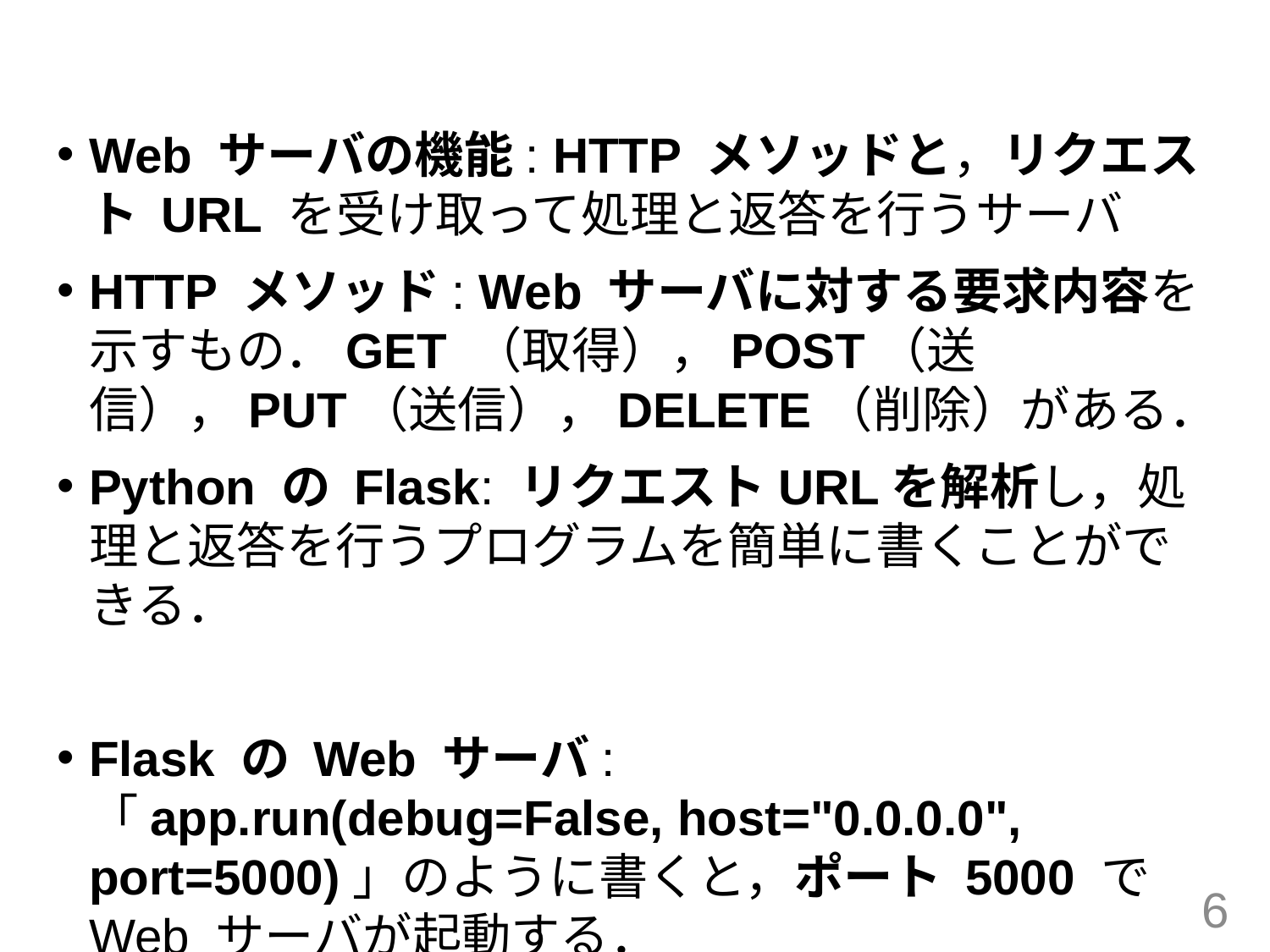

#
Web サーバの機能: HTTP メソッドと，リクエスト URL を受け取って処理と返答を行うサーバ
HTTP メソッド: Web サーバに対する要求内容を示すもの．GET （取得），POST（送信），PUT（送信），DELETE（削除）がある．
Python の Flask: リクエストURLを解析し，処理と返答を行うプログラムを簡単に書くことができる．

Flask の Web サーバ: 「app.run(debug=False, host="0.0.0.0", port=5000)」のように書くと，ポート 5000 で Web サーバが起動する．
6